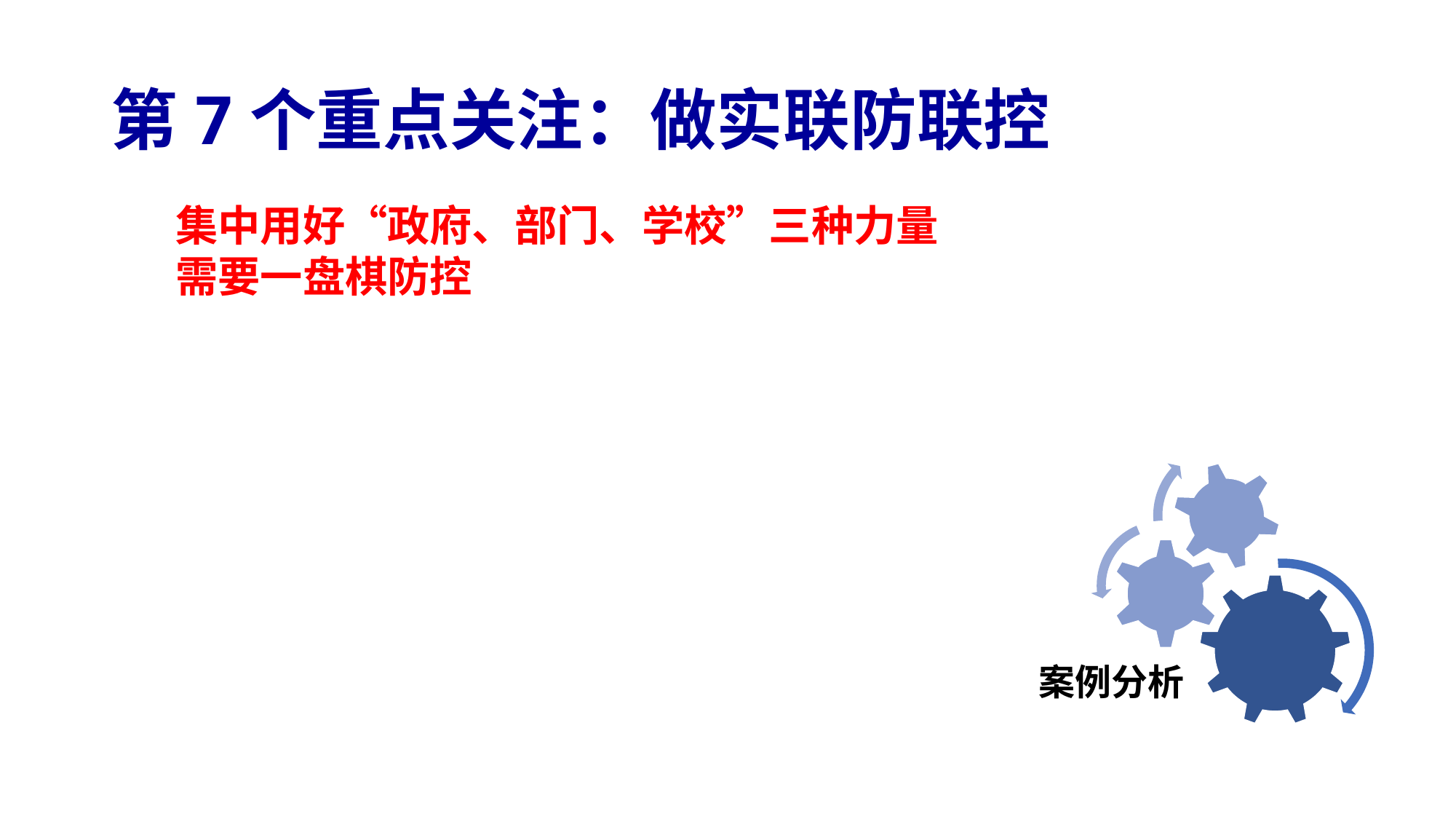

# 第7个重点关注：做实联防联控
集中用好“政府、部门、学校”三种力量
需要一盘棋防控

案例分析